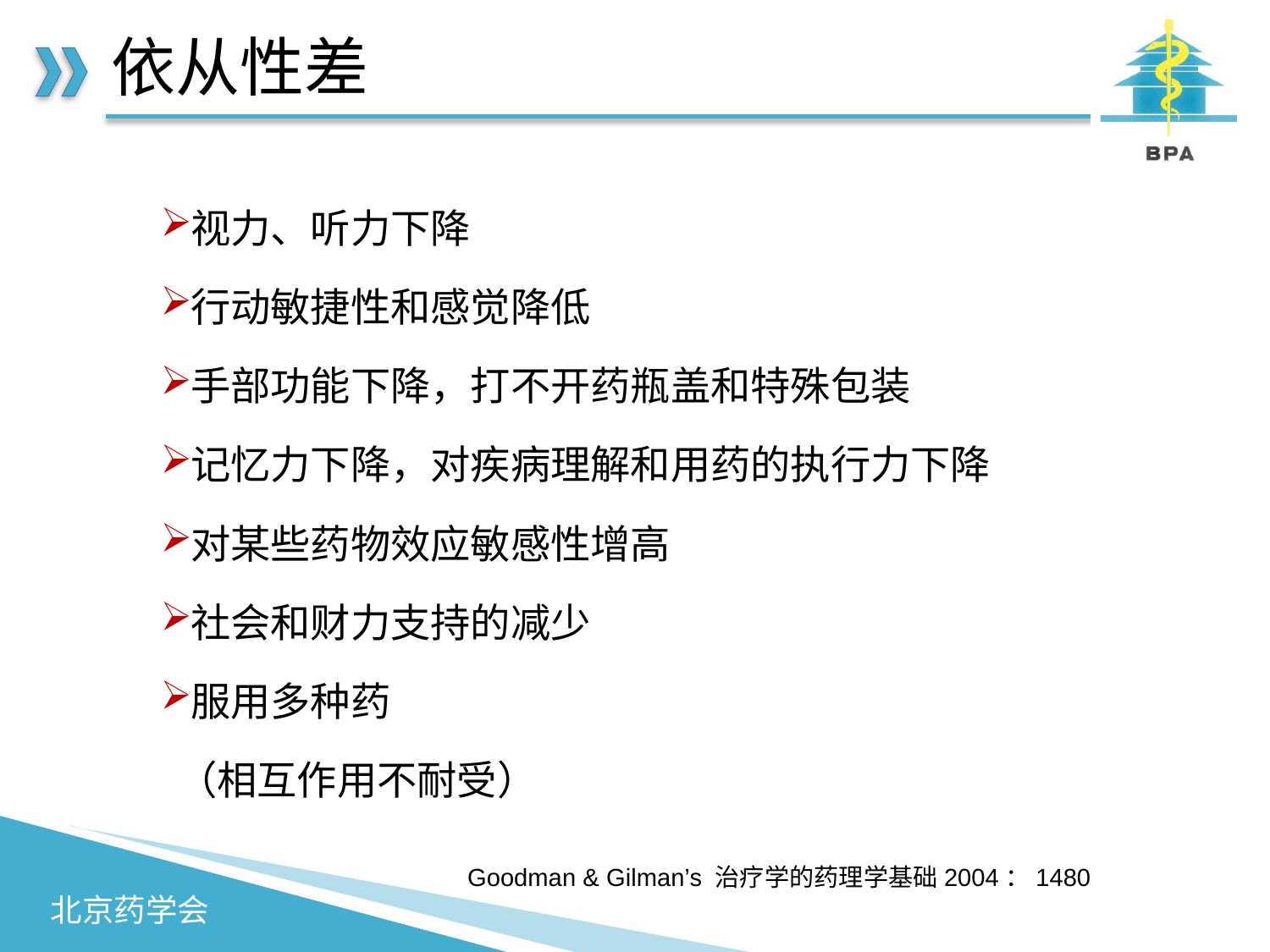

# 依从性差
视力、听力下降
行动敏捷性和感觉降低
手部功能下降，打不开药瓶盖和特殊包装
记忆力下降，对疾病理解和用药的执行力下降
对某些药物效应敏感性增高
社会和财力支持的减少
服用多种药
 （相互作用不耐受）

Goodman & Gilman’s 治疗学的药理学基础2004：1480